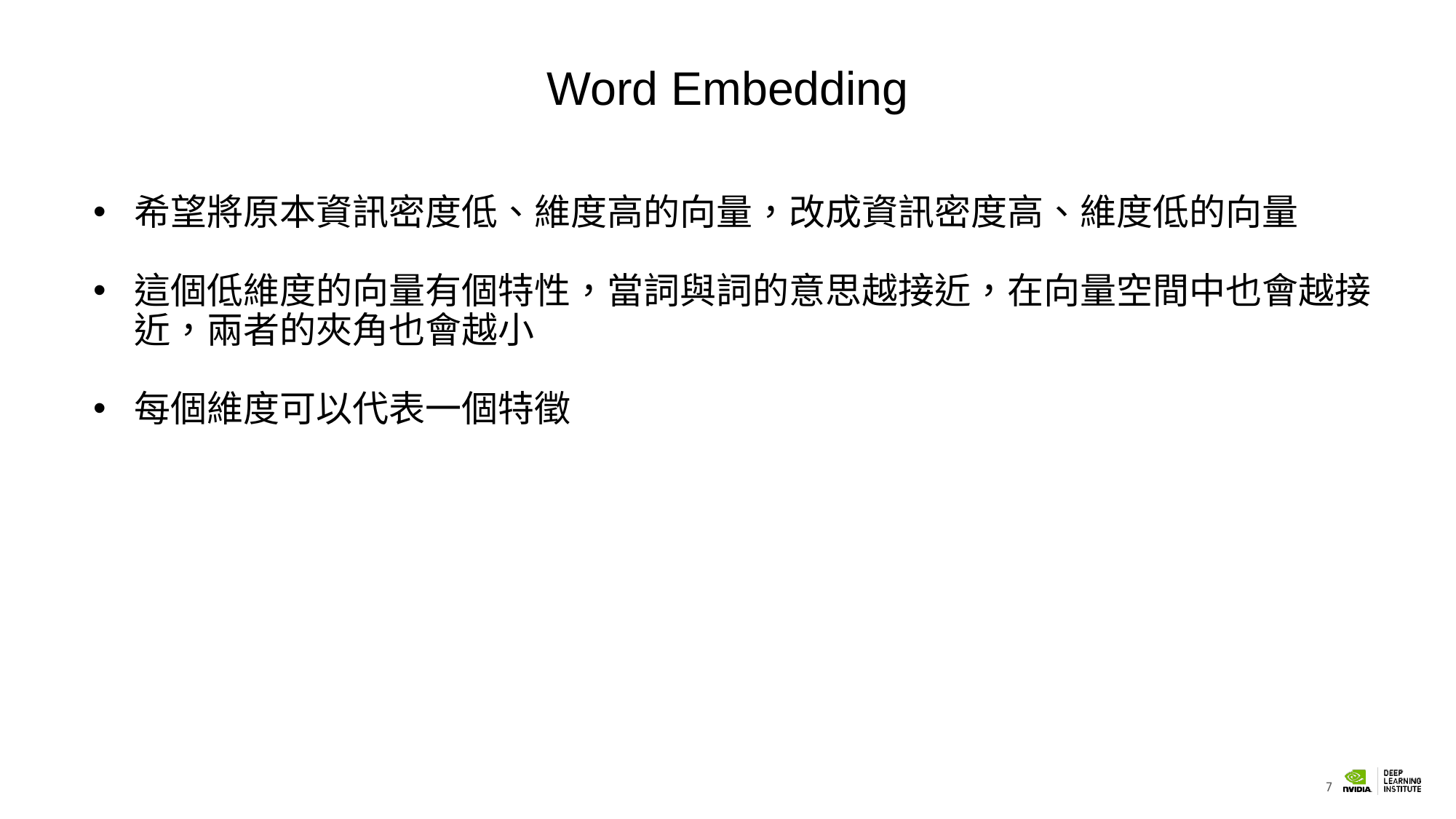

Word Embedding
希望將原本資訊密度低、維度高的向量，改成資訊密度高、維度低的向量

這個低維度的向量有個特性，當詞與詞的意思越接近，在向量空間中也會越接近，兩者的夾角也會越小

每個維度可以代表一個特徵